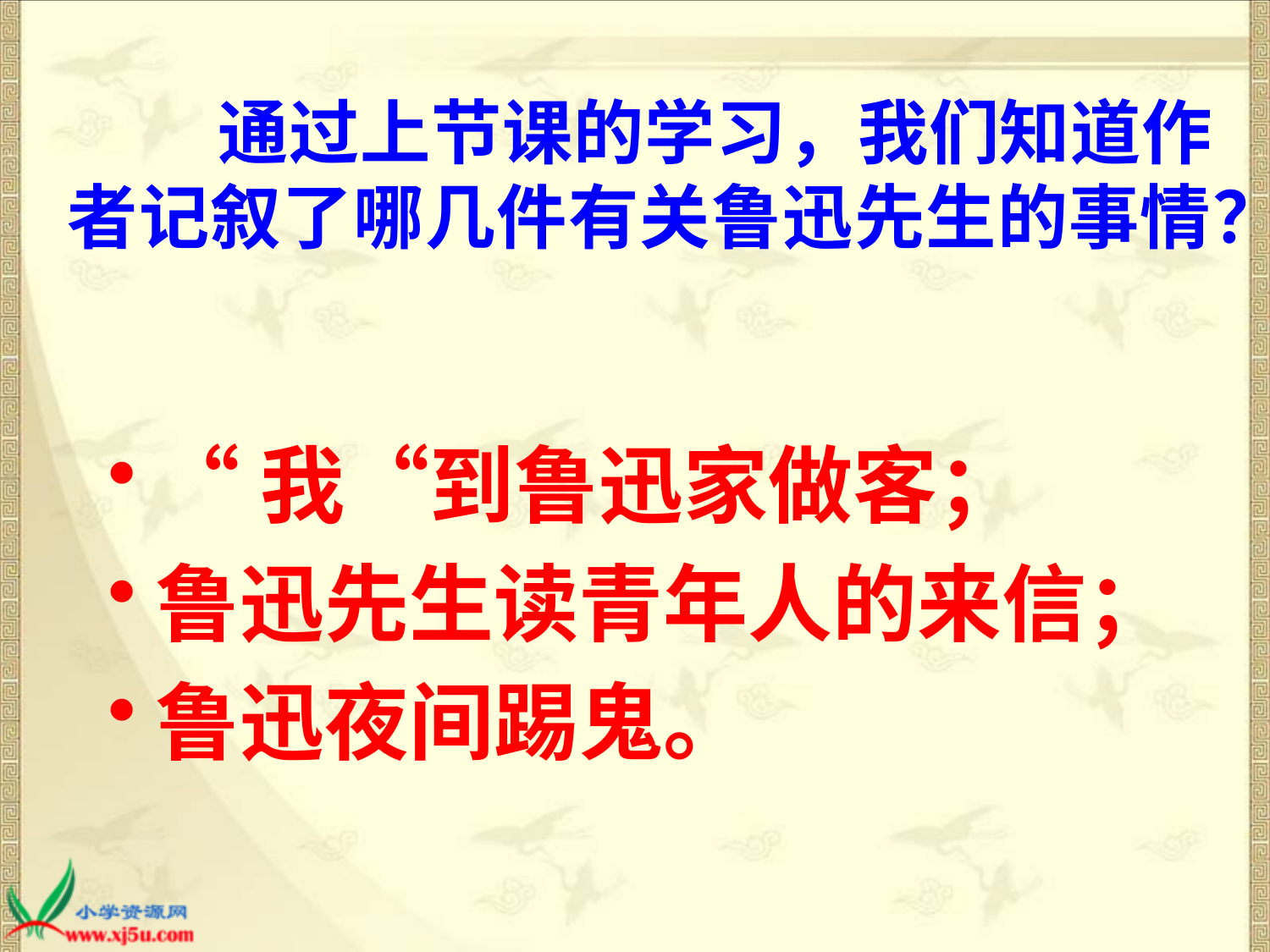

# 通过上节课的学习，我们知道作者记叙了哪几件有关鲁迅先生的事情？
“我“到鲁迅家做客；
鲁迅先生读青年人的来信；
鲁迅夜间踢鬼。